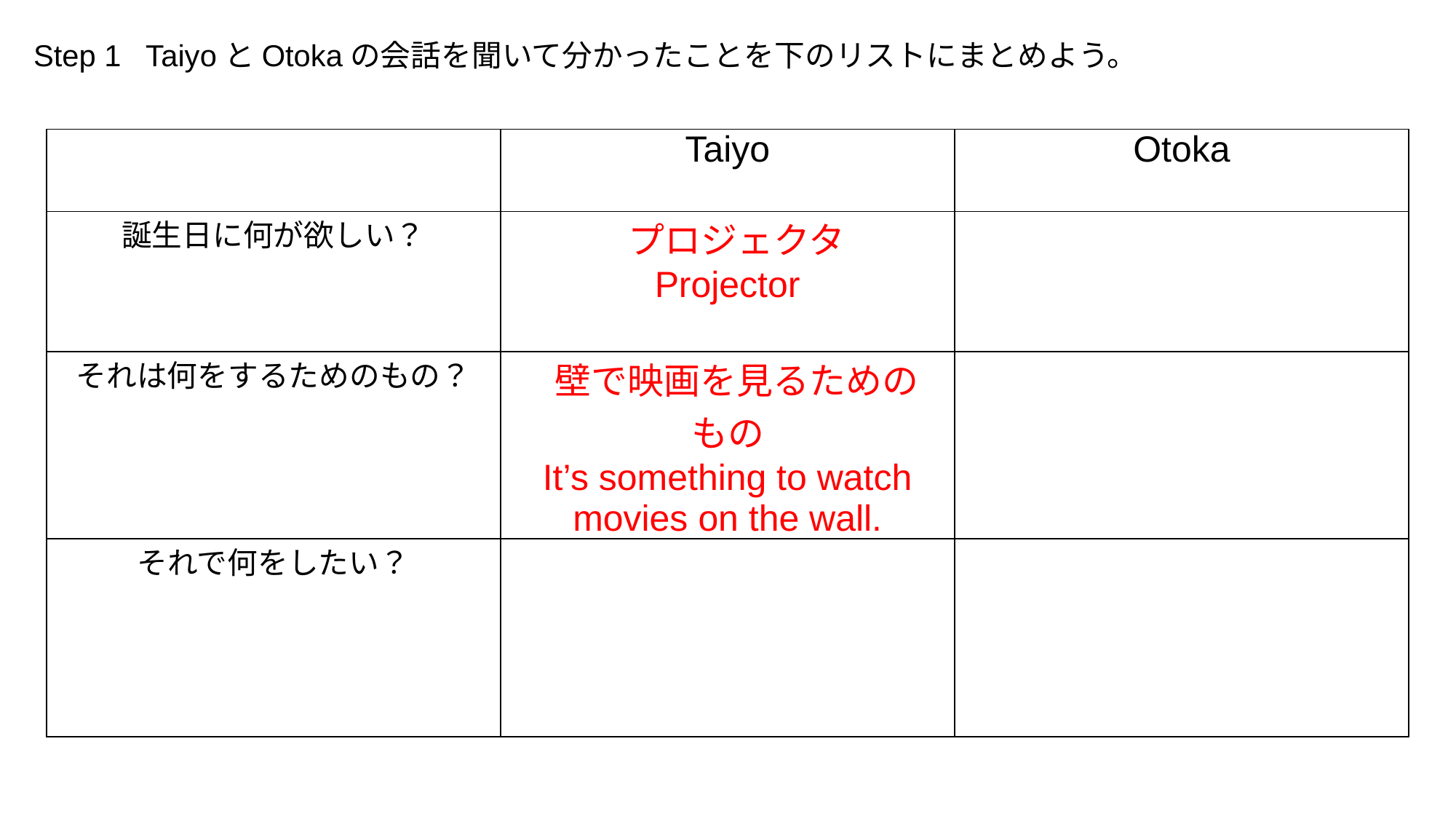

Step 1   TaiyoとOtokaの会話を聞いて分かったことを下のリストにまとめよう。

|  | Taiyo | Otoka |
| --- | --- | --- |
| 誕生日に何が欲しい？ | プロジェクタ Projector |  |
| それは何をするためのもの？ | 壁で映画を見るための もの It’s something to watch movies on the wall. |  |
| それで何をしたい？ |  |  |